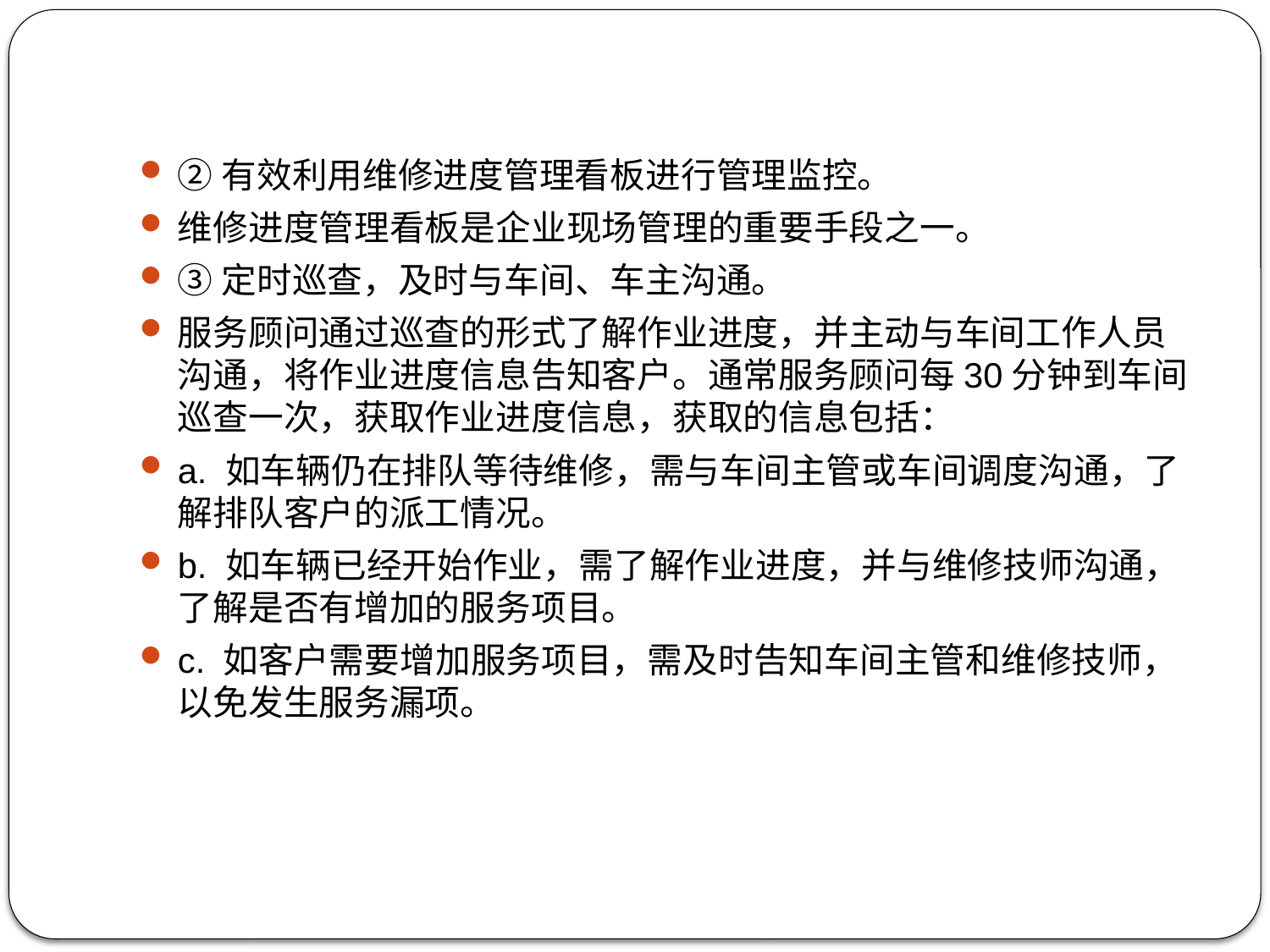

②有效利用维修进度管理看板进行管理监控。
维修进度管理看板是企业现场管理的重要手段之一。
③定时巡查，及时与车间、车主沟通。
服务顾问通过巡查的形式了解作业进度，并主动与车间工作人员沟通，将作业进度信息告知客户。通常服务顾问每30分钟到车间巡查一次，获取作业进度信息，获取的信息包括：
a. 如车辆仍在排队等待维修，需与车间主管或车间调度沟通，了解排队客户的派工情况。
b. 如车辆已经开始作业，需了解作业进度，并与维修技师沟通，了解是否有增加的服务项目。
c. 如客户需要增加服务项目，需及时告知车间主管和维修技师，以免发生服务漏项。